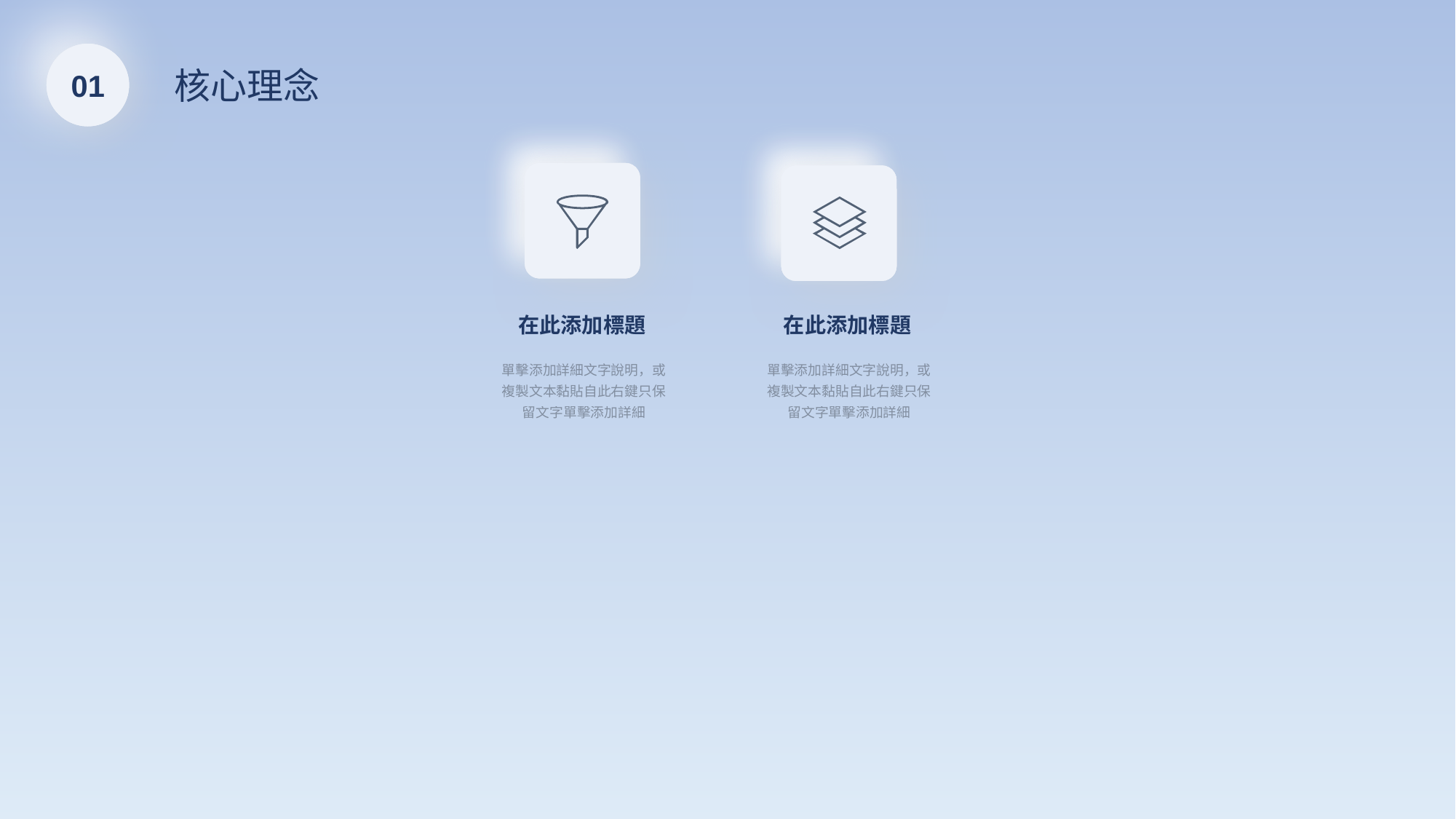

01
核心理念

在此添加標題
在此添加標題
單擊添加詳細文字說明，或複製文本黏貼自此右鍵只保留文字單擊添加詳細
單擊添加詳細文字說明，或複製文本黏貼自此右鍵只保留文字單擊添加詳細